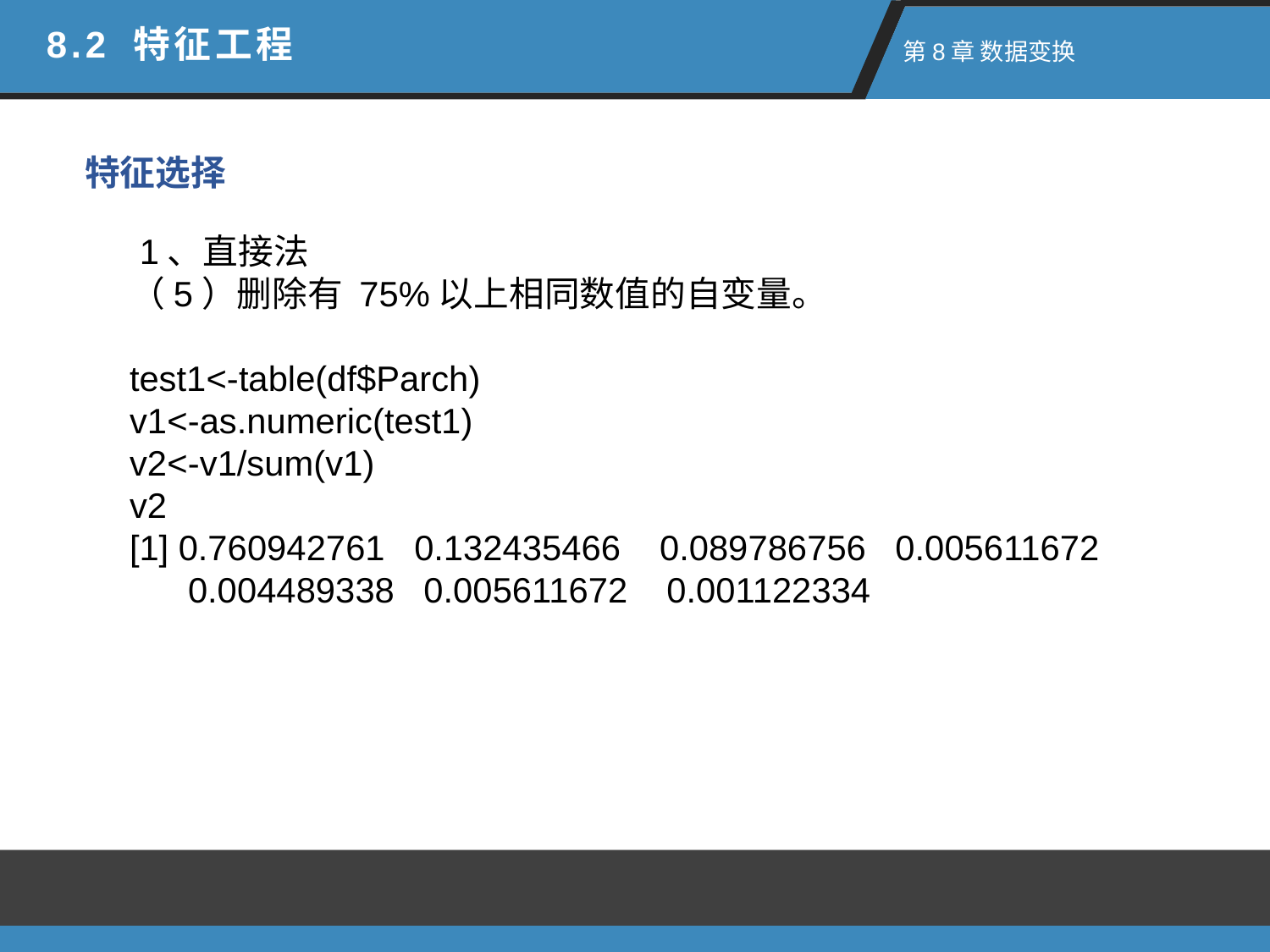

8.2 特征工程
  第8章 数据变换
特征选择
 1、直接法
（5）删除有 75%以上相同数值的自变量。

test1<-table(df$Parch)
v1<-as.numeric(test1)
v2<-v1/sum(v1)
v2
[1] 0.760942761   0.132435466    0.089786756   0.005611672
      0.004489338   0.005611672    0.001122334